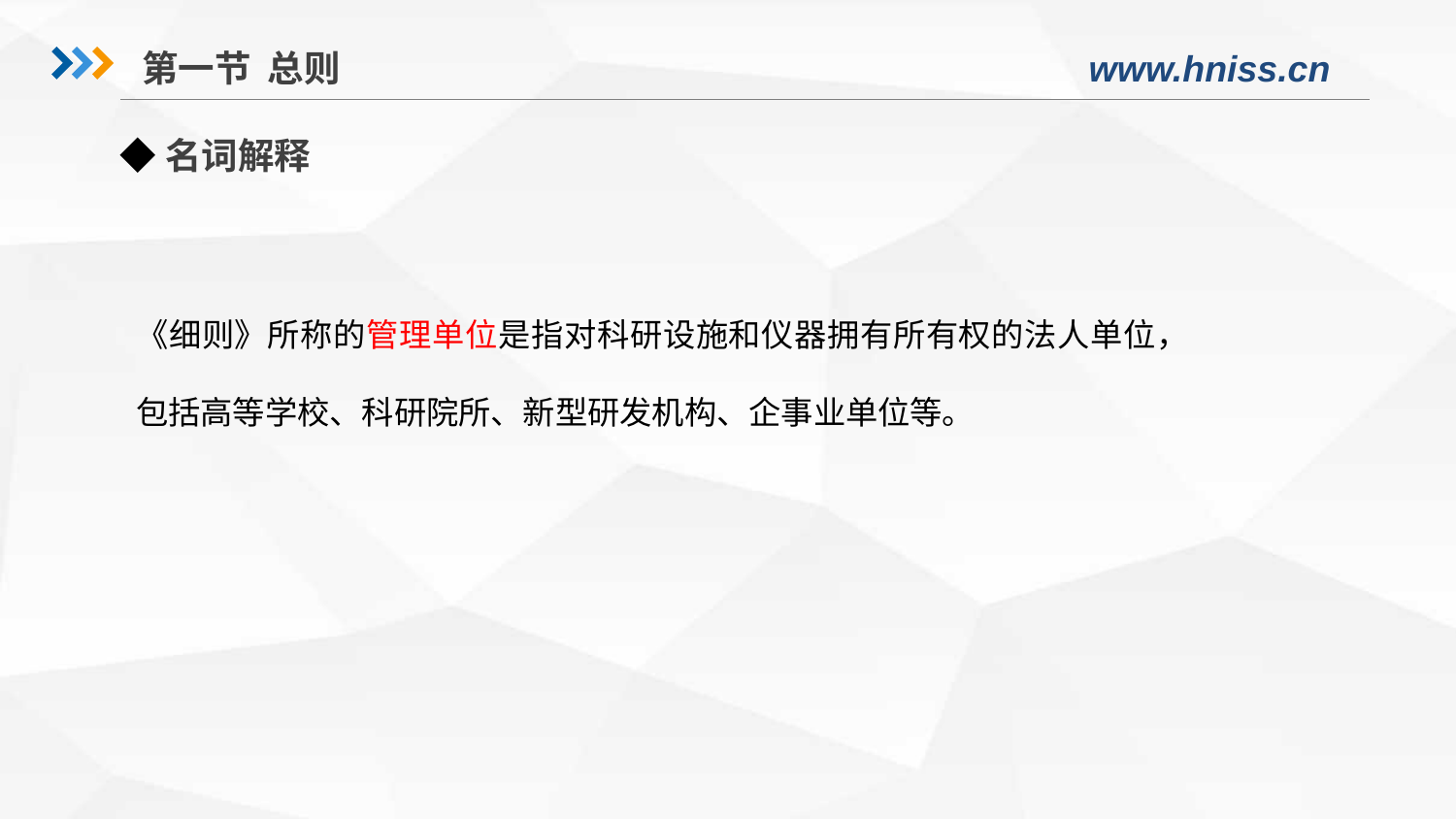

第一节  总则

◆名词解释
《细则》所称的管理单位是指对科研设施和仪器拥有所有权的法人单位，包括高等学校、科研院所、新型研发机构、企事业单位等。